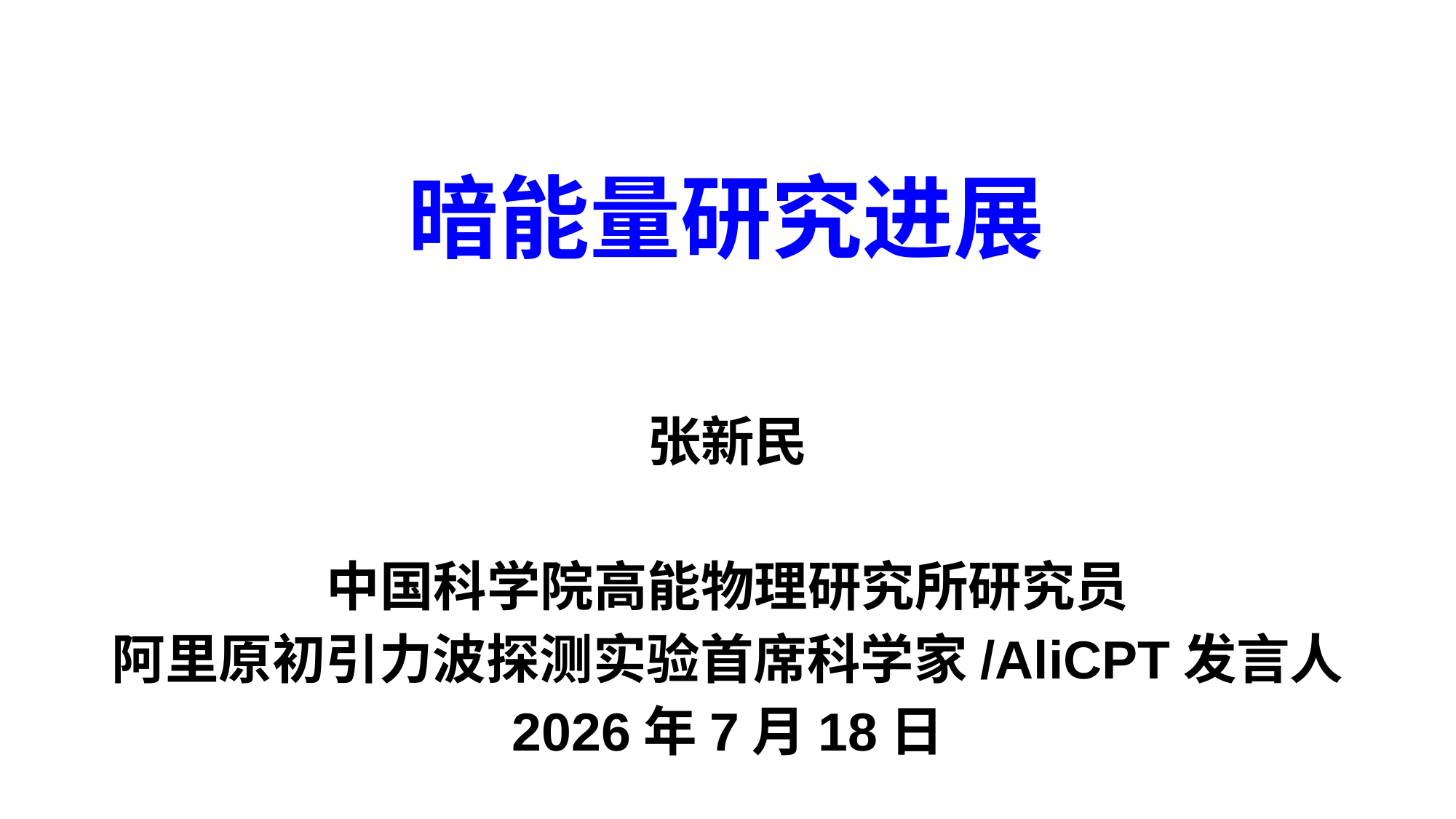

# 暗能量研究进展
张新民

中国科学院高能物理研究所研究员
阿里原初引力波探测实验首席科学家/AliCPT发言人
2026年7月18日